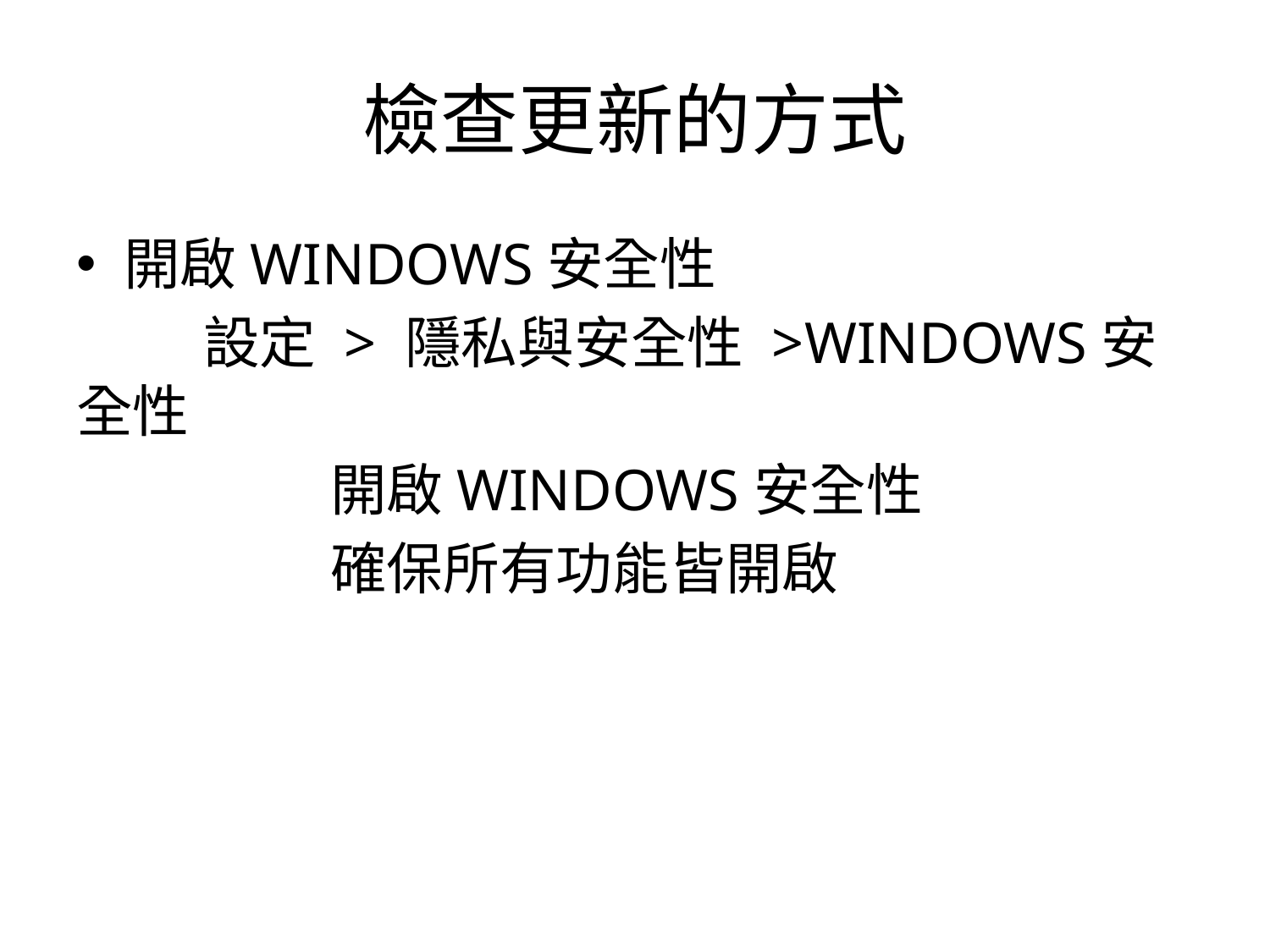

# 檢查更新的方式
開啟WINDOWS安全性
	設定 > 隱私與安全性 >WINDOWS安全性
		開啟WINDOWS安全性
		確保所有功能皆開啟